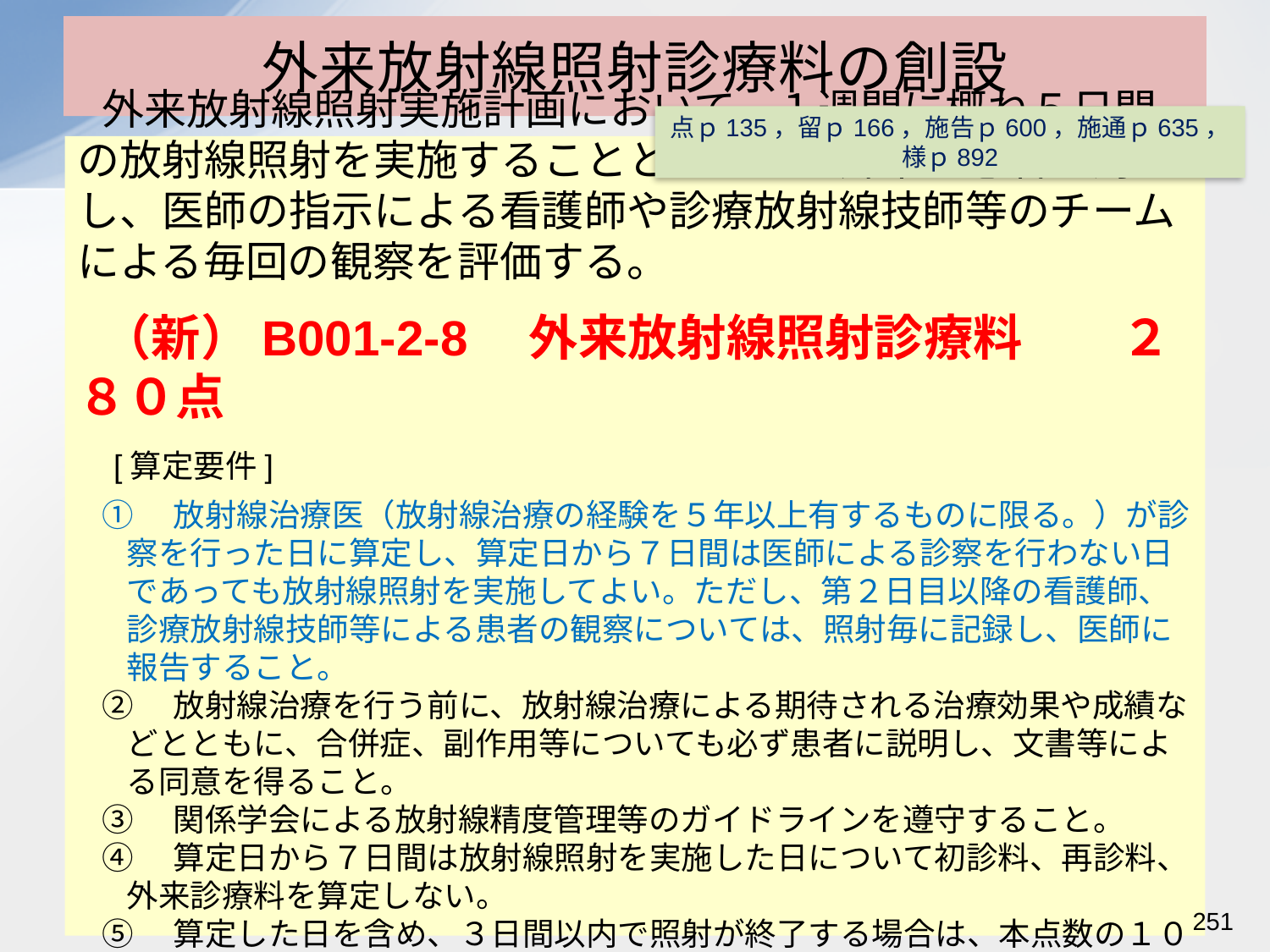

# 外来放射線照射診療料の創設
点ｐ135，留ｐ166，施告ｐ600，施通ｐ635，様ｐ892
外来放射線照射実施計画において、１週間に概ね５日間の放射線照射を実施することとしている外来の患者に対し、医師の指示による看護師や診療放射線技師等のチームによる毎回の観察を評価する。
（新）B001-2-8　外来放射線照射診療料　　２８０点
[算定要件]
①　放射線治療医（放射線治療の経験を５年以上有するものに限る。）が診察を行った日に算定し、算定日から７日間は医師による診察を行わない日であっても放射線照射を実施してよい。ただし、第２日目以降の看護師、診療放射線技師等による患者の観察については、照射毎に記録し、医師に報告すること。
②　放射線治療を行う前に、放射線治療による期待される治療効果や成績などとともに、合併症、副作用等についても必ず患者に説明し、文書等による同意を得ること。
③　関係学会による放射線精度管理等のガイドラインを遵守すること。
④　算定日から７日間は放射線照射を実施した日について初診料、再診料、外来診療料を算定しない。
⑤　算定した日を含め、３日間以内で照射が終了する場合は、本点数の１００分の５０ を請求する。
251